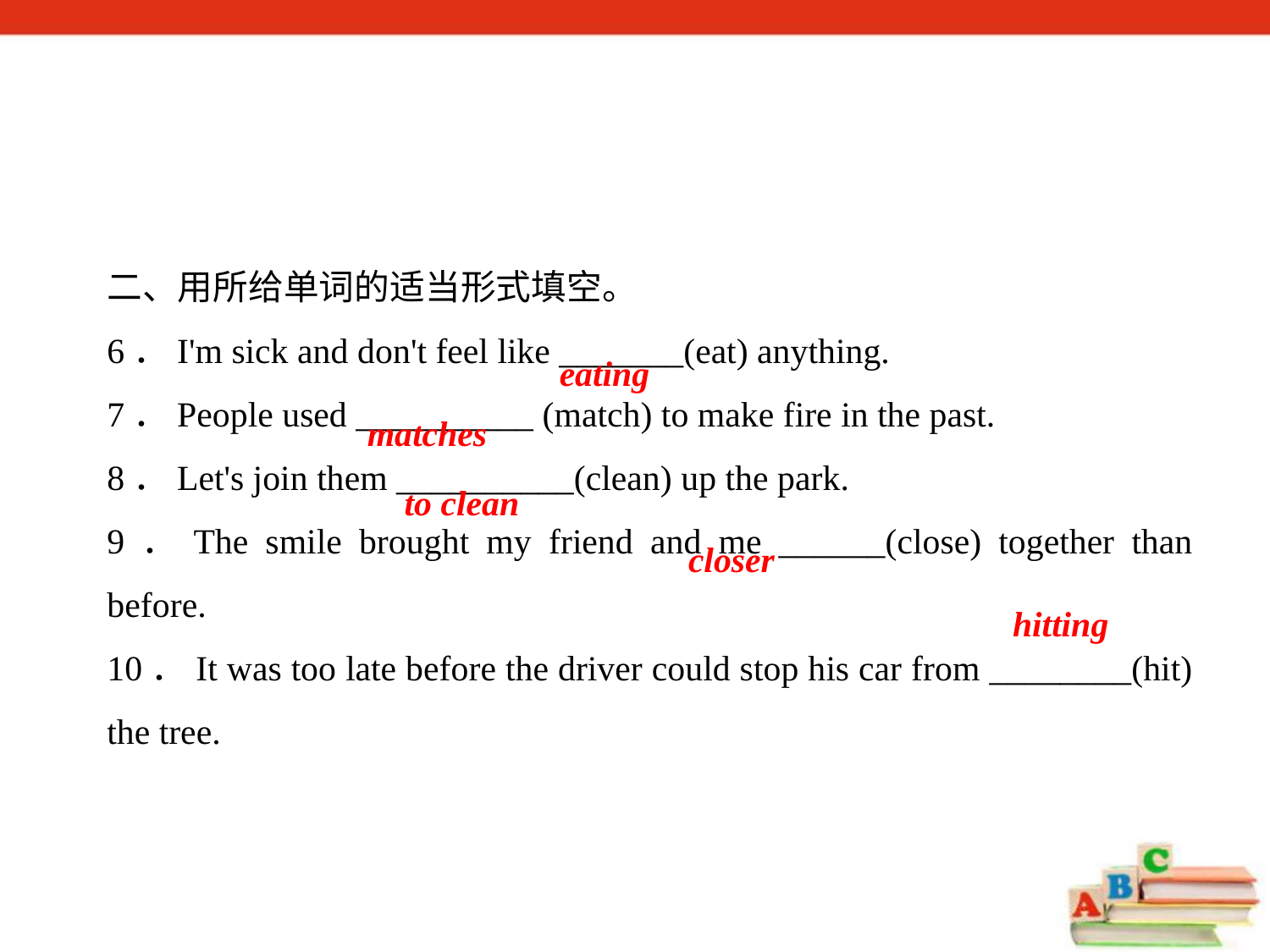

二、用所给单词的适当形式填空。
6．I'm sick and don't feel like _______(eat) anything.
7．People used __________ (match) to make fire in the past.
8．Let's join them __________(clean) up the park.
9．The smile brought my friend and me ______(close) together than before.
10．It was too late before the driver could stop his car from ________(hit) the tree.
eating
matches
to clean
closer
hitting